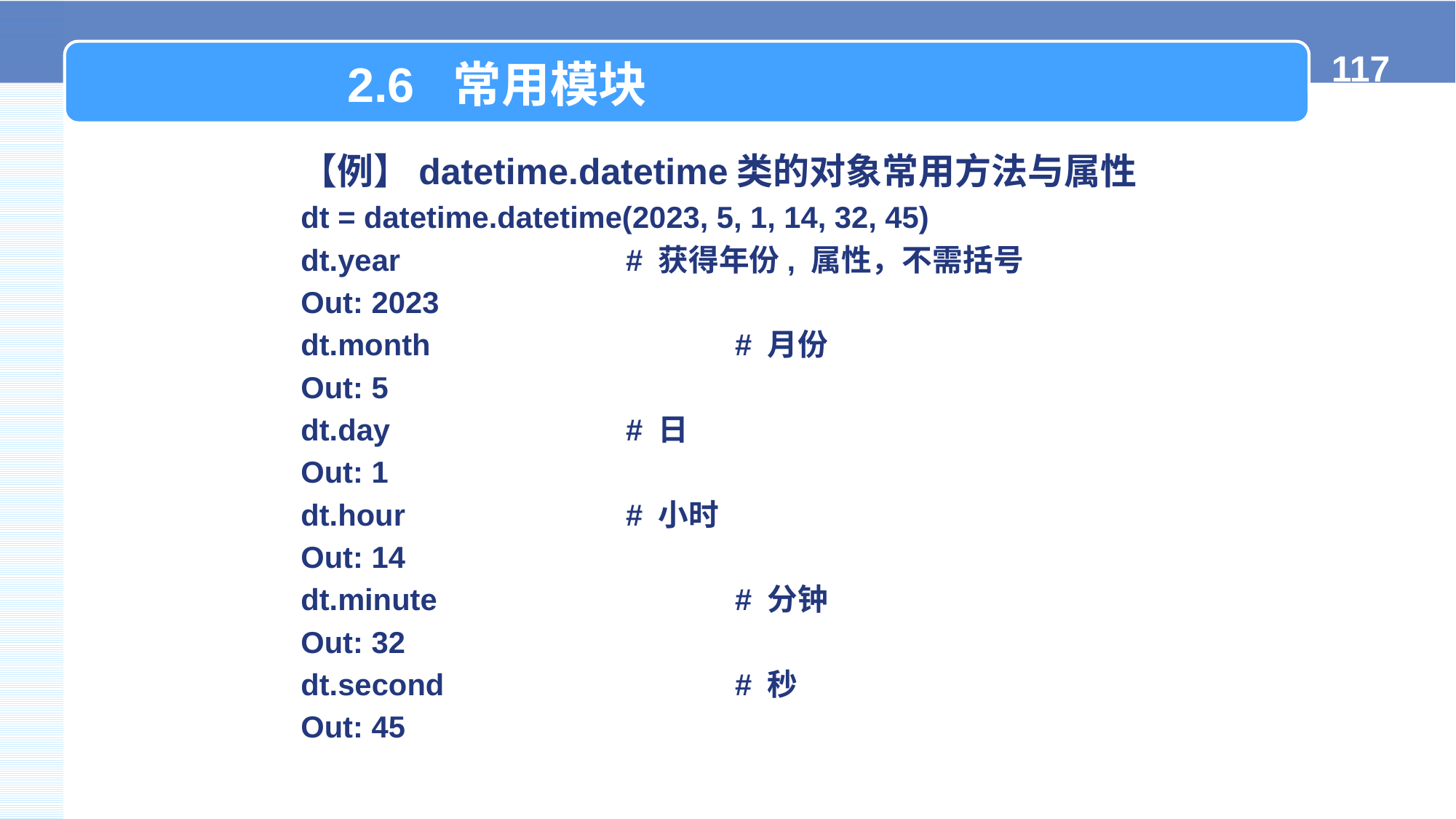

2.6  常用模块
【例】datetime.datetime类的对象常用方法与属性
dt = datetime.datetime(2023, 5, 1, 14, 32, 45)
dt.year			# 获得年份, 属性，不需括号
Out: 2023
dt.month			# 月份
Out: 5
dt.day			# 日
Out: 1
dt.hour			# 小时
Out: 14
dt.minute			# 分钟
Out: 32
dt.second			# 秒
Out: 45